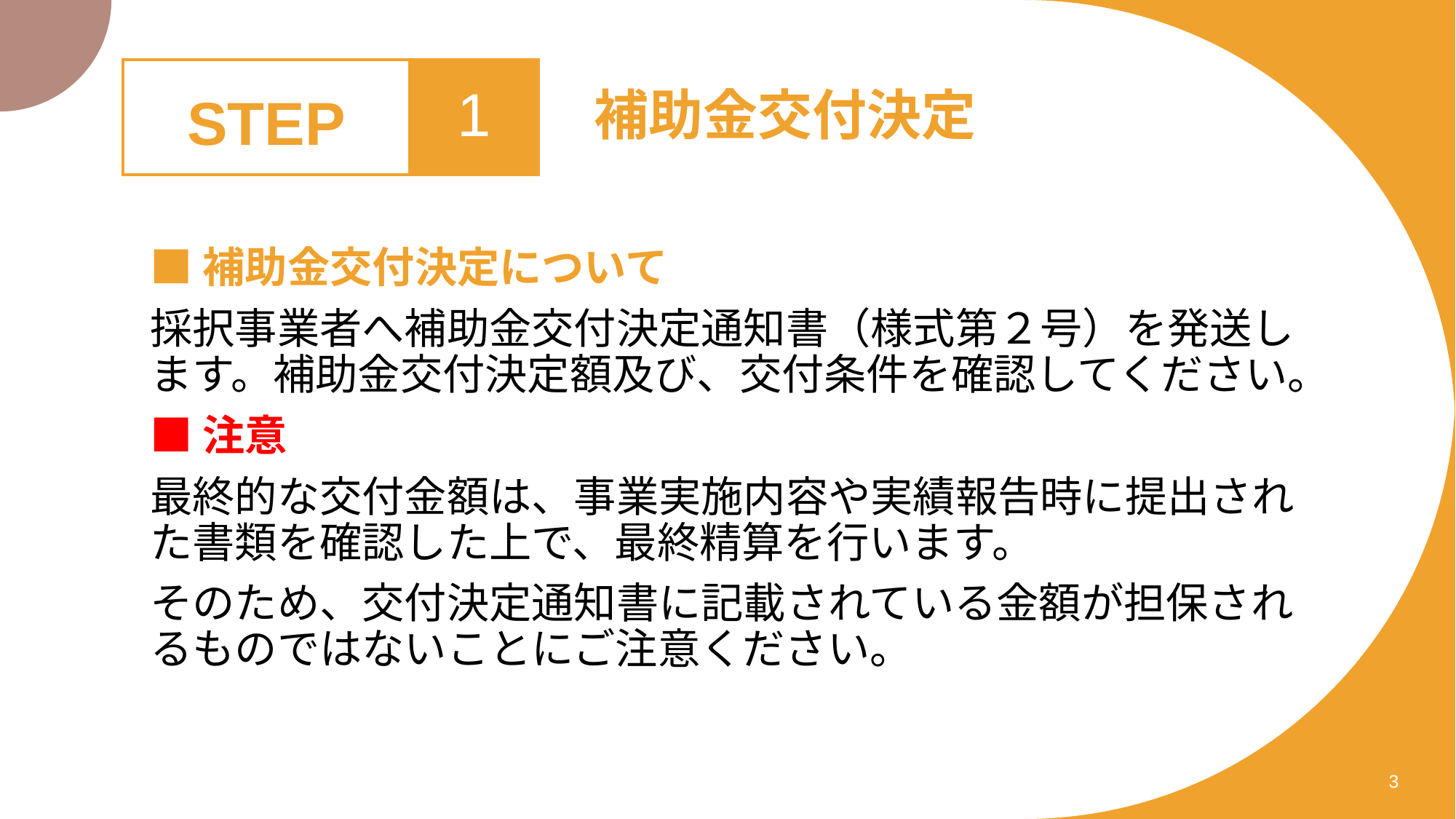

1
補助金交付決定
■補助金交付決定について
採択事業者へ補助金交付決定通知書（様式第２号）を発送します。補助金交付決定額及び、交付条件を確認してください。
■注意
最終的な交付金額は、事業実施内容や実績報告時に提出された書類を確認した上で、最終精算を行います。
そのため、交付決定通知書に記載されている金額が担保されるものではないことにご注意ください。
3